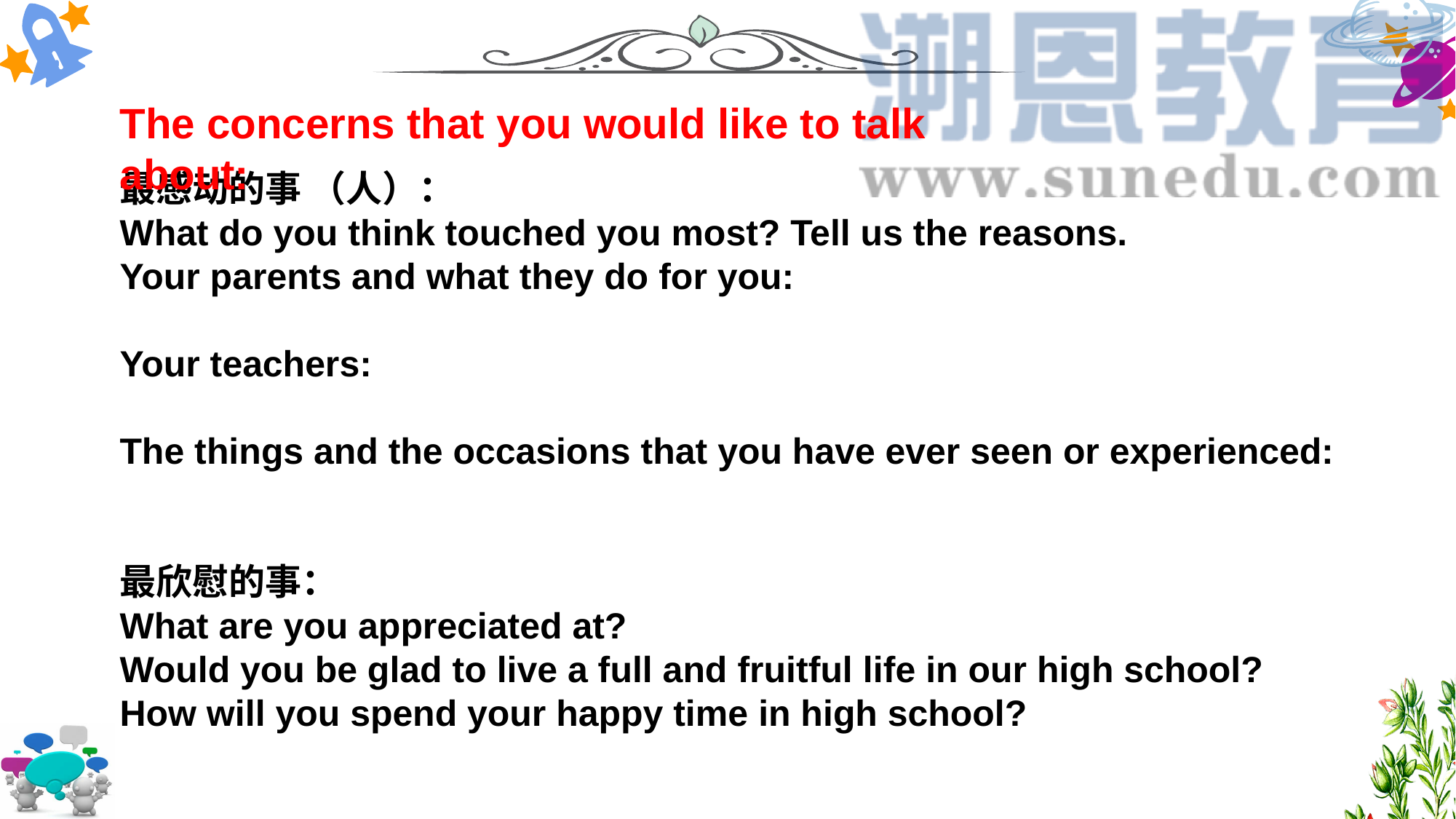

The concerns that you would like to talk about:
最感动的事 （人）：
What do you think touched you most? Tell us the reasons.
Your parents and what they do for you:

Your teachers:

The things and the occasions that you have ever seen or experienced:

最欣慰的事：
What are you appreciated at?
Would you be glad to live a full and fruitful life in our high school?
How will you spend your happy time in high school?